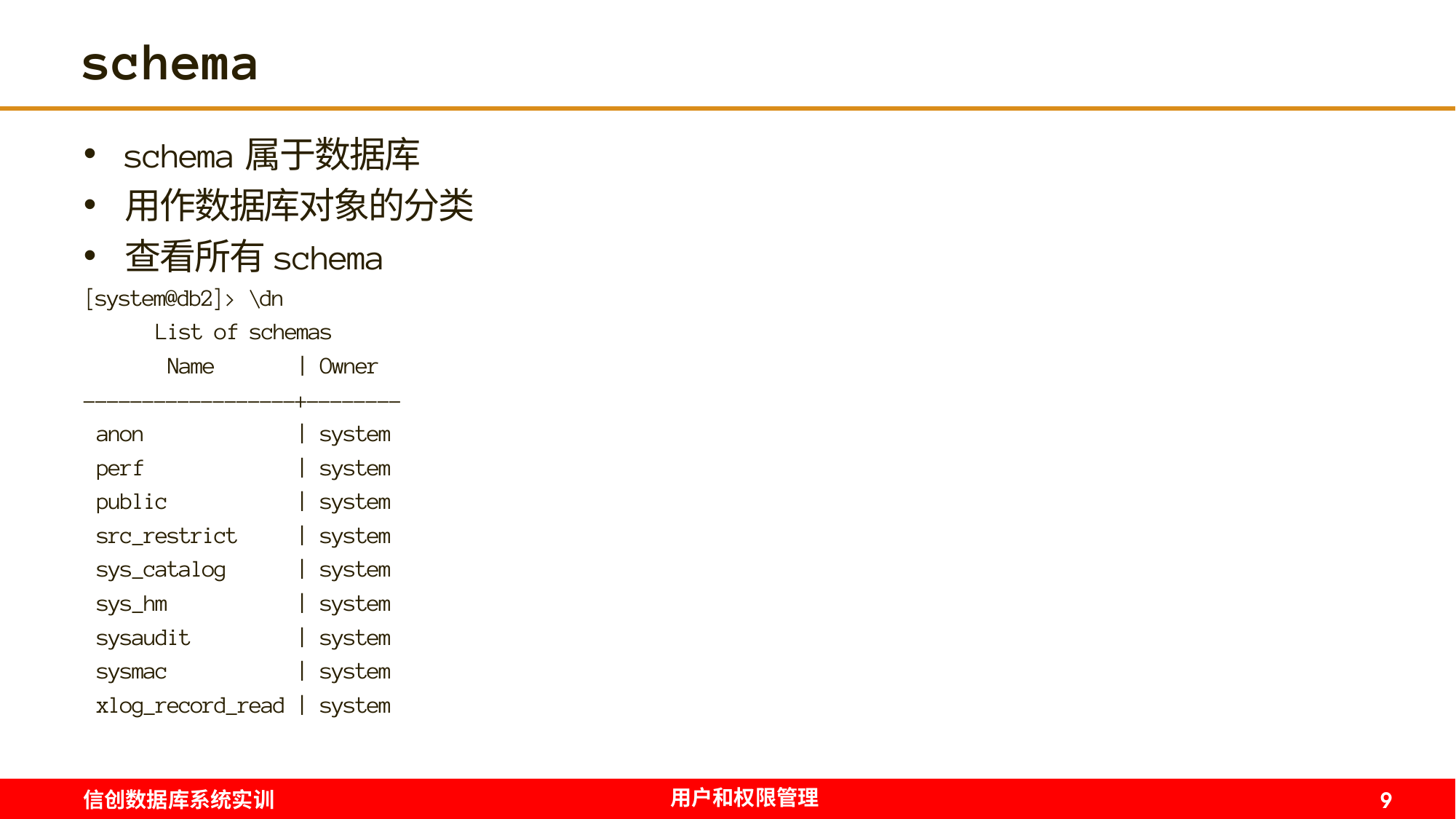

# schema
schema属于数据库
用作数据库对象的分类
查看所有schema
[system@db2]> \dn
      List of schemas
       Name       | Owner
------------------+--------
 anon             | system
 perf             | system
 public           | system
 src_restrict     | system
 sys_catalog      | system
 sys_hm           | system
 sysaudit         | system
 sysmac           | system
 xlog_record_read | system